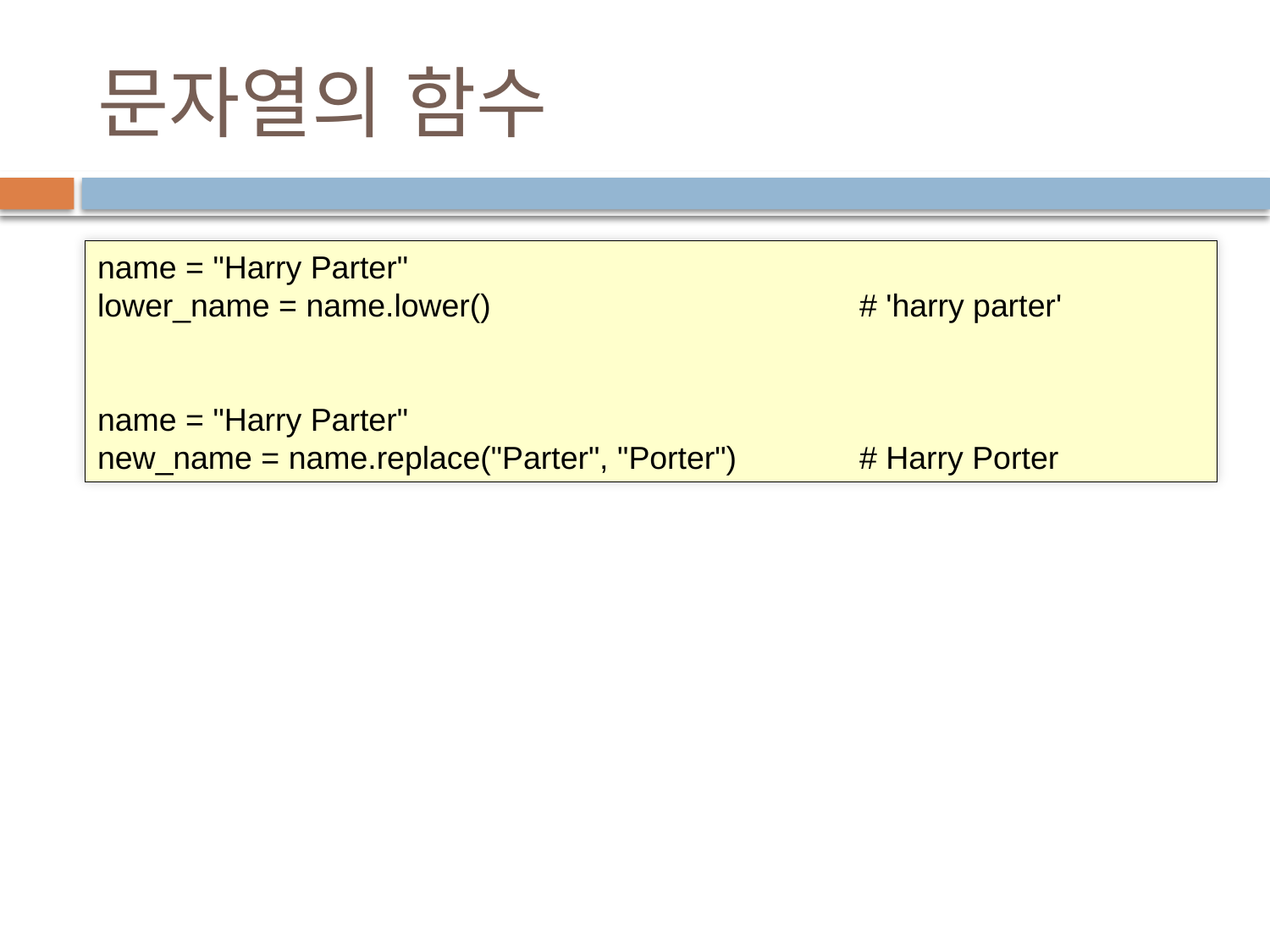

# 문자열의 함수
name = "Harry Parter"
lower_name = name.lower() 			# 'harry parter'

name = "Harry Parter"
new_name = name.replace("Parter", "Porter")	# Harry Porter